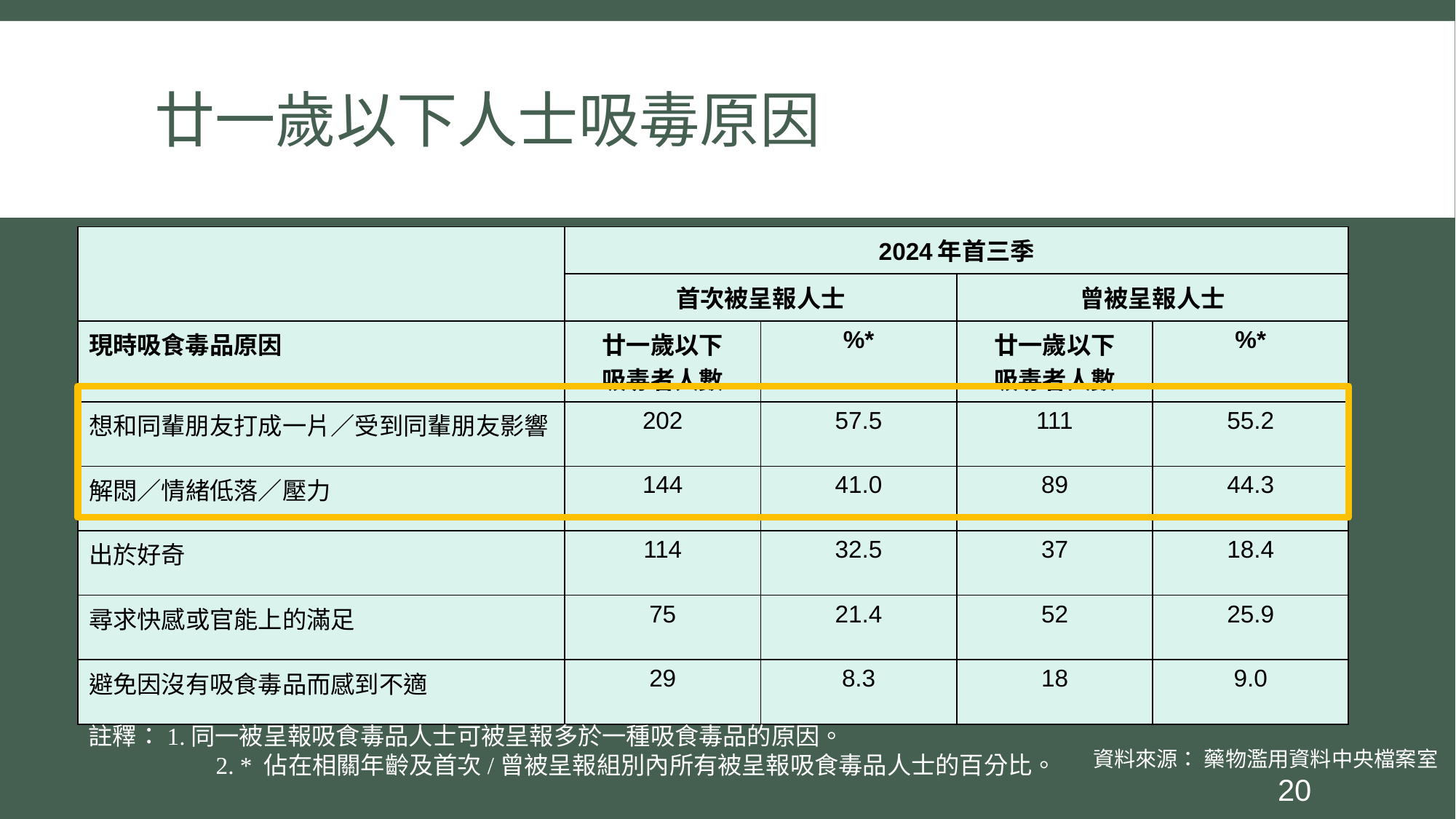

# 廿一歲以下人士吸毒原因
|  | 2024年首三季 |  |  |  |
| --- | --- | --- | --- | --- |
|  | 首次被呈報人士 |  | 曾被呈報人士 |  |
| 現時吸食毒品原因 | 廿一歲以下 吸毒者人數 | %\* | 廿一歲以下 吸毒者人數 | %\* |
| 想和同輩朋友打成一片／受到同輩朋友影響 | 202 | 57.5 | 111 | 55.2 |
| 解悶／情緒低落／壓力 | 144 | 41.0 | 89 | 44.3 |
| 出於好奇 | 114 | 32.5 | 37 | 18.4 |
| 尋求快感或官能上的滿足 | 75 | 21.4 | 52 | 25.9 |
| 避免因沒有吸食毒品而感到不適 | 29 | 8.3 | 18 | 9.0 |

註釋：1.同一被呈報吸食毒品人士可被呈報多於一種吸食毒品的原因。
	   2. * 佔在相關年齡及首次/曾被呈報組別內所有被呈報吸食毒品人士的百分比。
資料來源： 藥物濫用資料中央檔案室
20